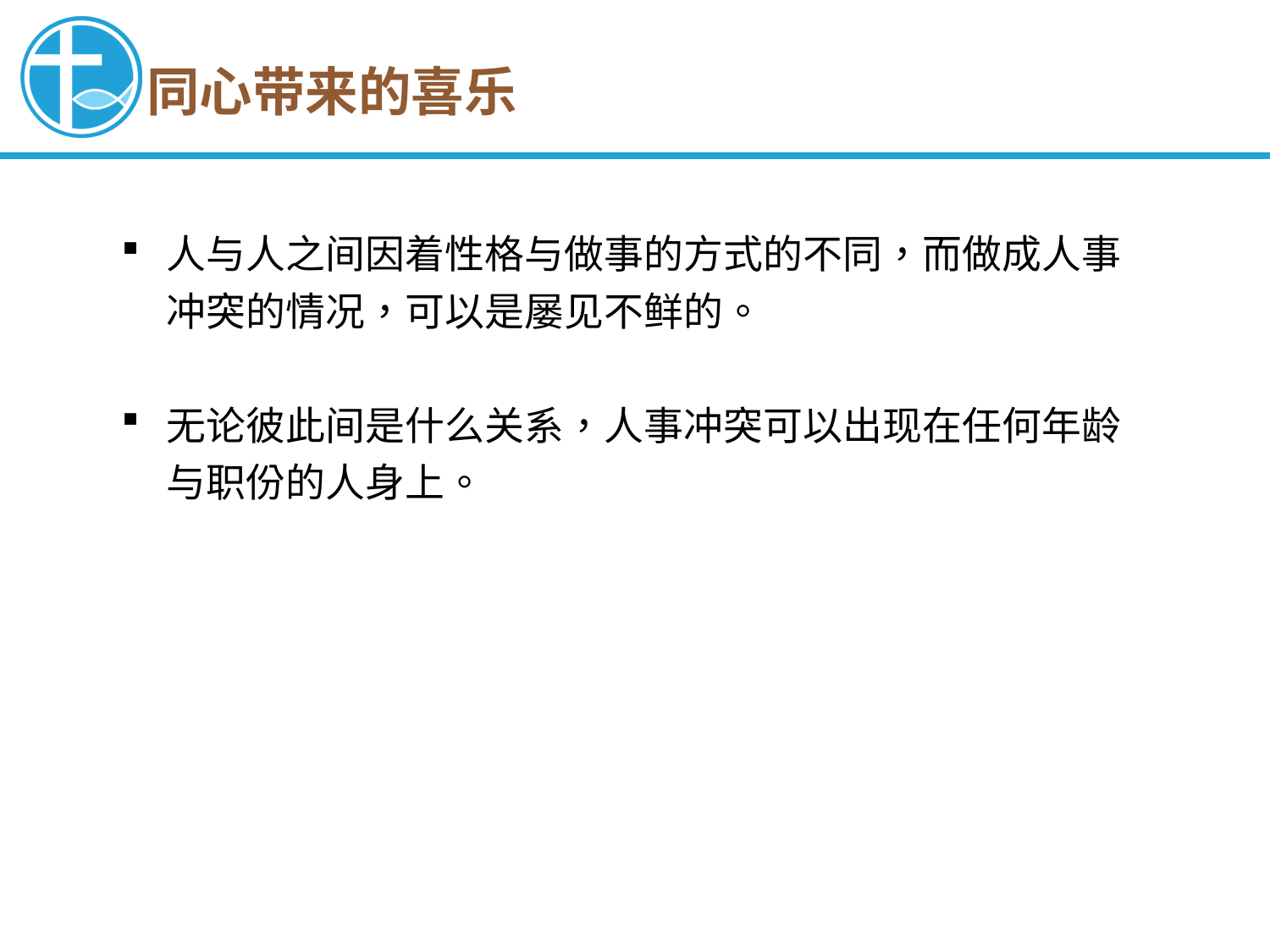

同心带来的喜乐
人与人之间因着性格与做事的方式的不同，而做成人事冲突的情况，可以是屡见不鲜的。

无论彼此间是什么关系，人事冲突可以出现在任何年龄与职份的人身上。